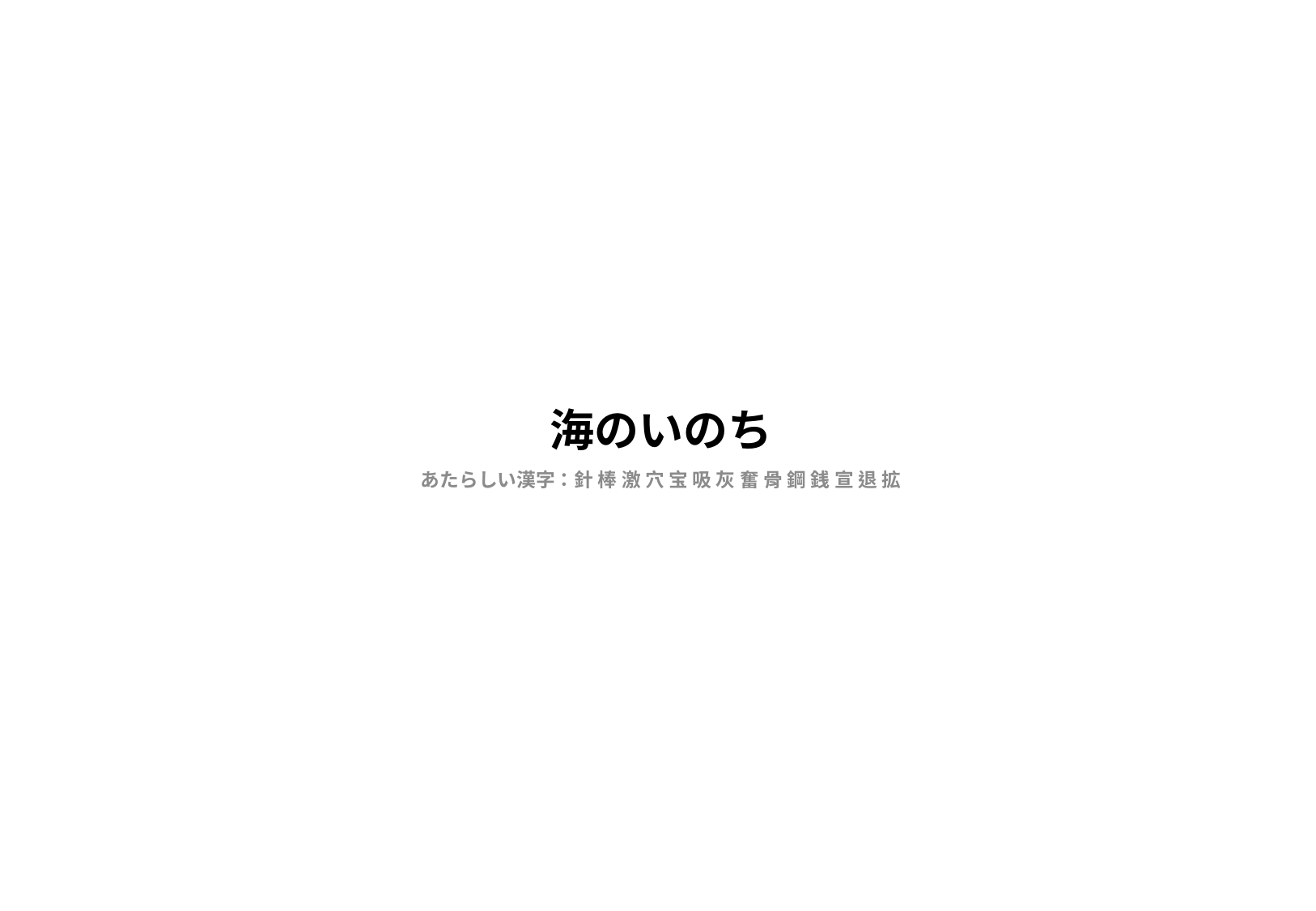

# 海のいのち
あたらしい漢字：針 棒 激 穴 宝 吸 灰 奮 骨 鋼 銭 宣 退 拡